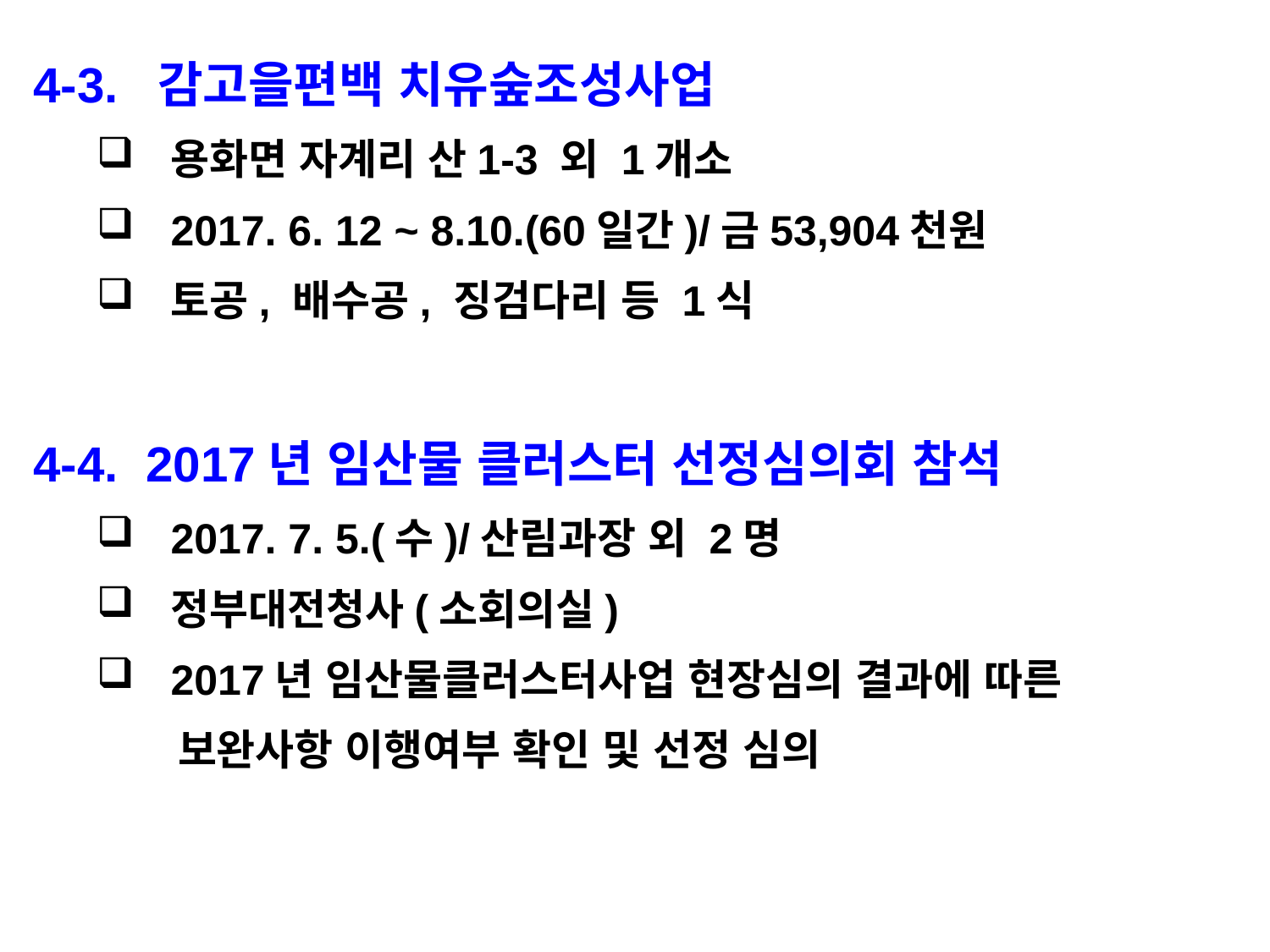

4-3.  감고을편백 치유숲조성사업
용화면 자계리 산1-3 외 1개소
2017. 6. 12 ~ 8.10.(60일간)/금53,904천원
토공, 배수공, 징검다리 등 1식

4-4.  2017년 임산물 클러스터 선정심의회 참석
2017. 7. 5.(수)/산림과장 외 2명
정부대전청사(소회의실)
2017년 임산물클러스터사업 현장심의 결과에 따른
      보완사항 이행여부 확인 및 선정 심의